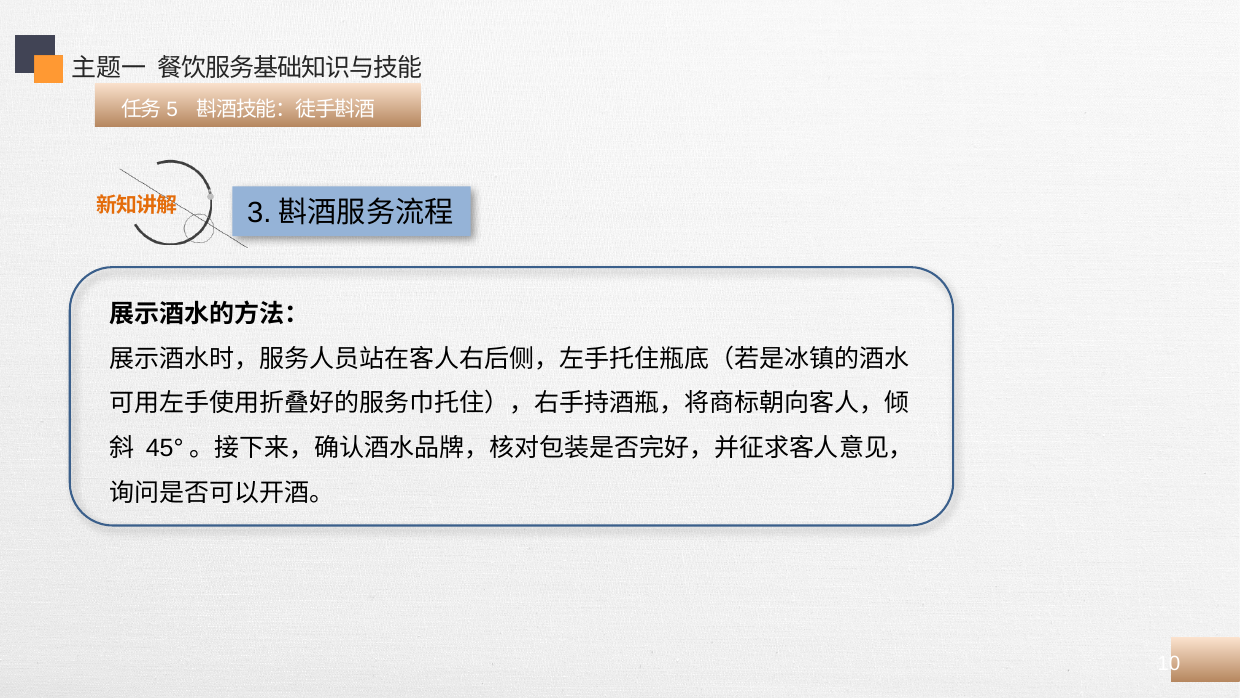

主题一  餐饮服务基础知识与技能

 任务5   斟酒技能：徒手斟酒
3.斟酒服务流程

展示酒水的方法：
展示酒水时，服务人员站在客人右后侧，左手托住瓶底（若是冰镇的酒水可用左手使用折叠好的服务巾托住），右手持酒瓶，将商标朝向客人，倾斜 45°。接下来，确认酒水品牌，核对包装是否完好，并征求客人意见，询问是否可以开酒。